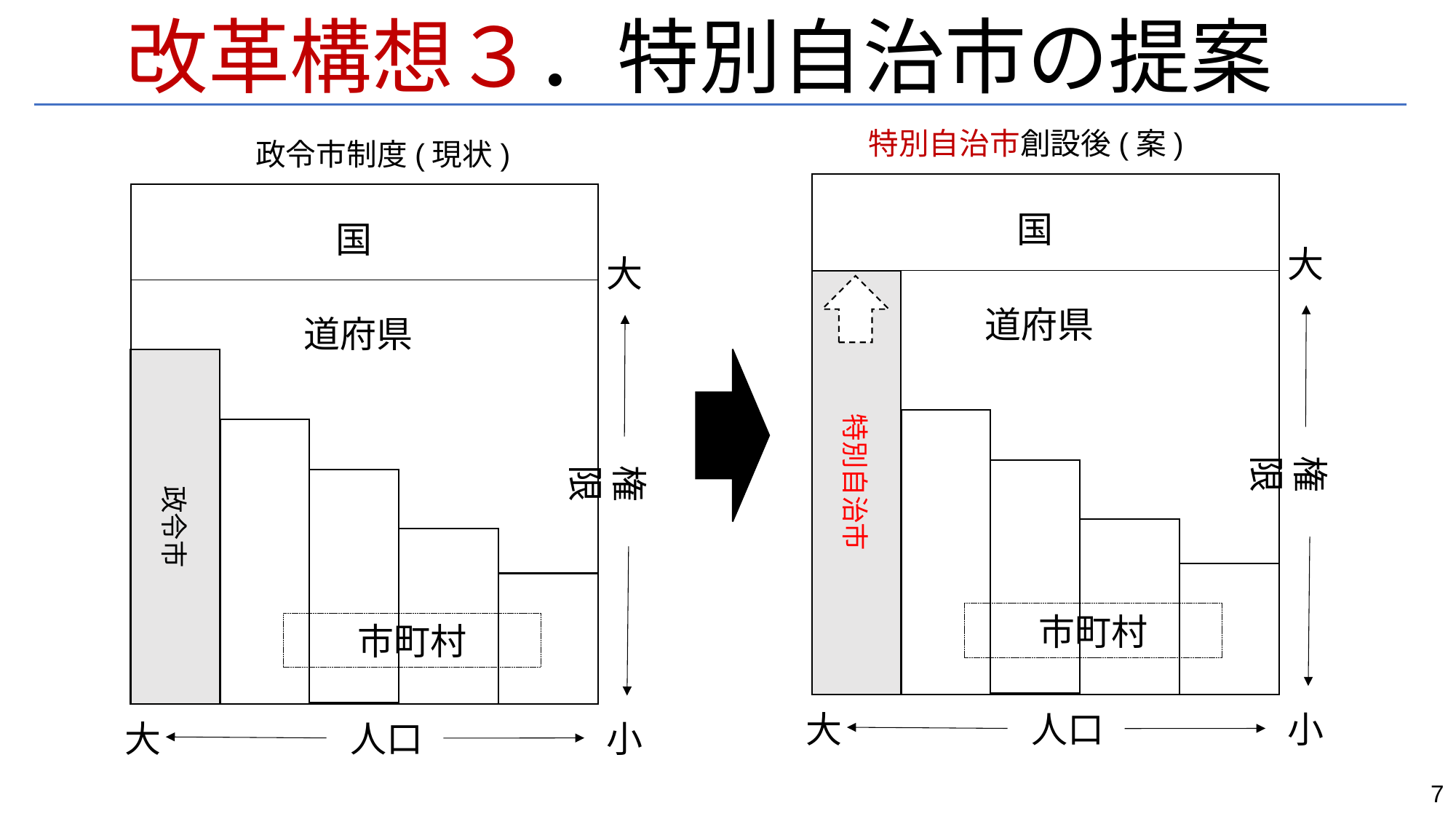

改革構想３．特別自治市の提案
特別自治市創設後(案)
政令市制度(現状)

国
国
大
大
特別自治市

道府県
道府県
政令市

権限
権限

市町村
市町村
人口
大
小
人口
大
小
7